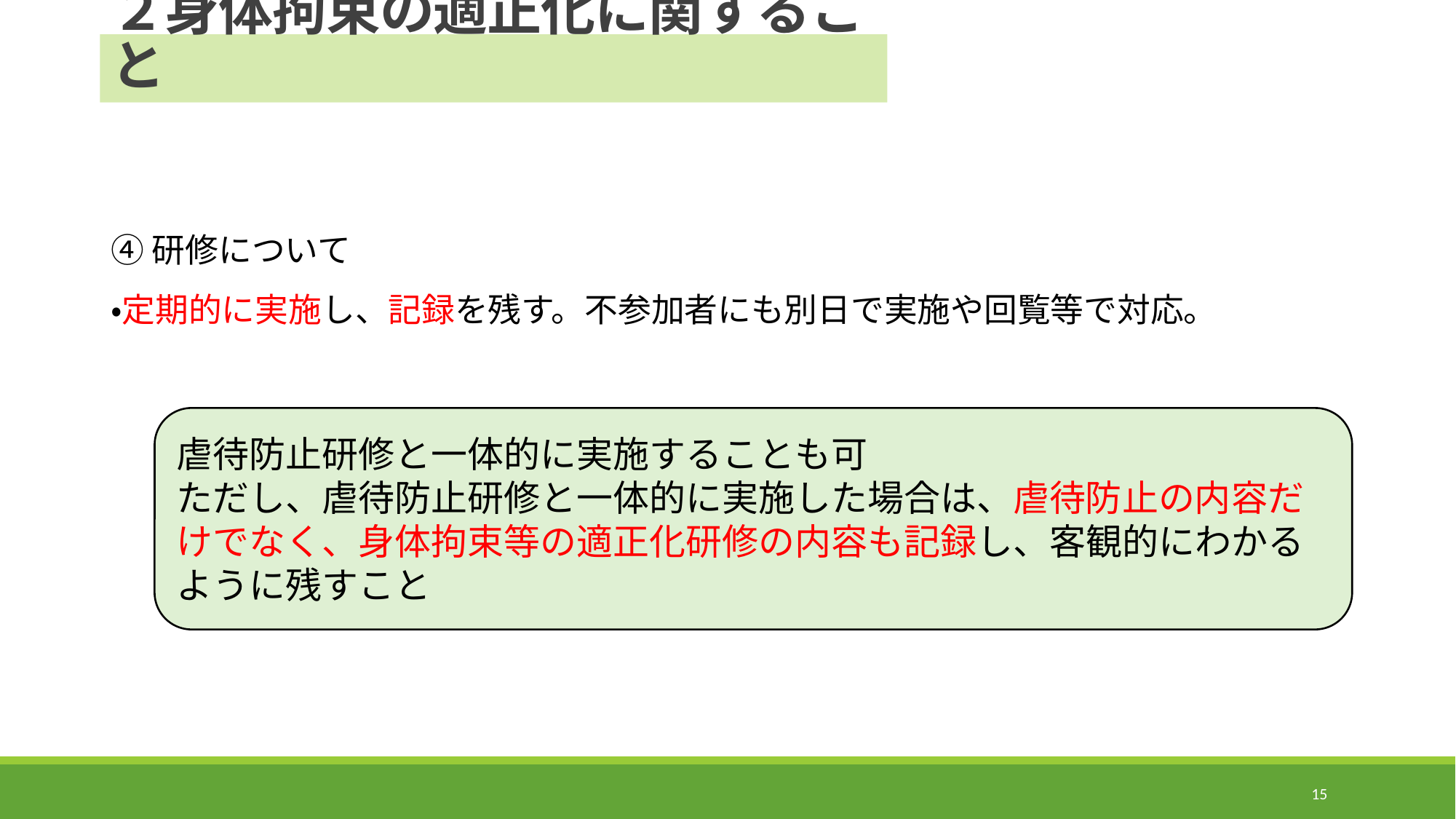

２身体拘束の適正化に関すること
④研修について
・定期的に実施し、記録を残す。不参加者にも別日で実施や回覧等で対応。

虐待防止研修と一体的に実施することも可
ただし、虐待防止研修と一体的に実施した場合は、虐待防止の内容だけでなく、身体拘束等の適正化研修の内容も記録し、客観的にわかるように残すこと
15